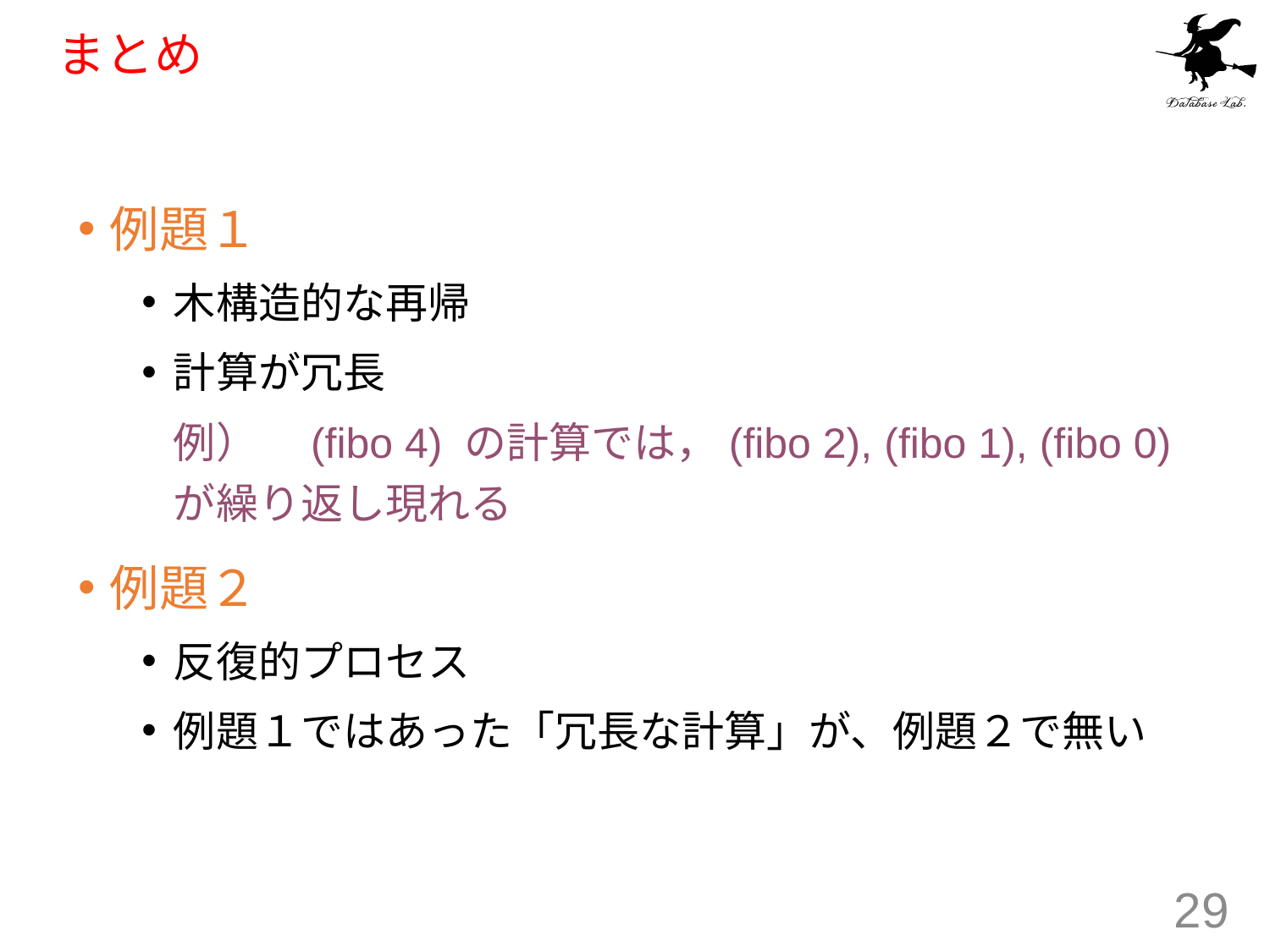

# まとめ
例題１
木構造的な再帰
計算が冗長
	例）　(fibo 4) の計算では，(fibo 2), (fibo 1), (fibo 0) が繰り返し現れる
例題２
反復的プロセス
例題１ではあった「冗長な計算」が、例題２で無い
29